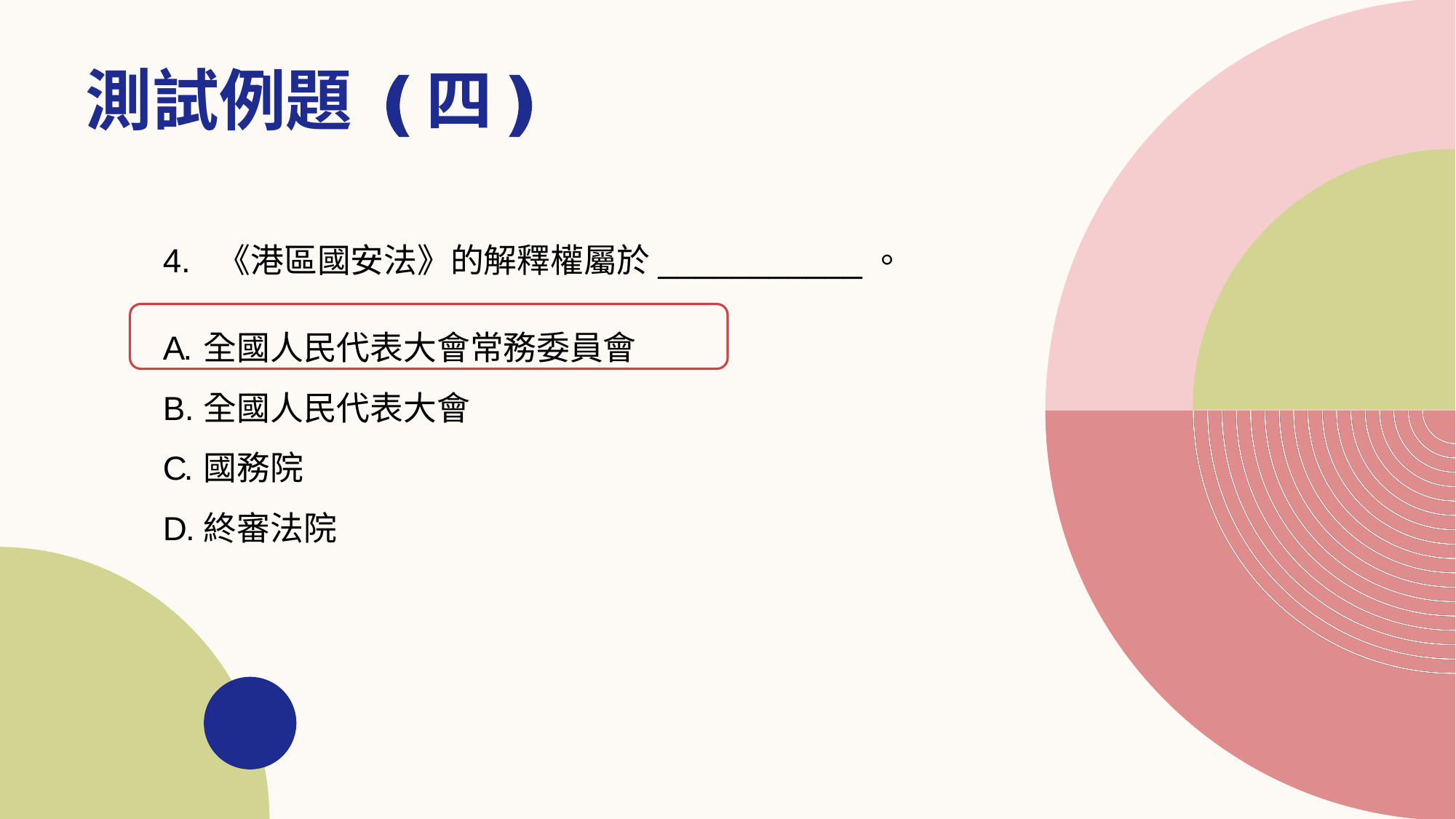

測試例題 (四)
《港區國安法》的解釋權屬於___________。

全國人民代表大會常務委員會
全國人民代表大會
國務院
終審法院